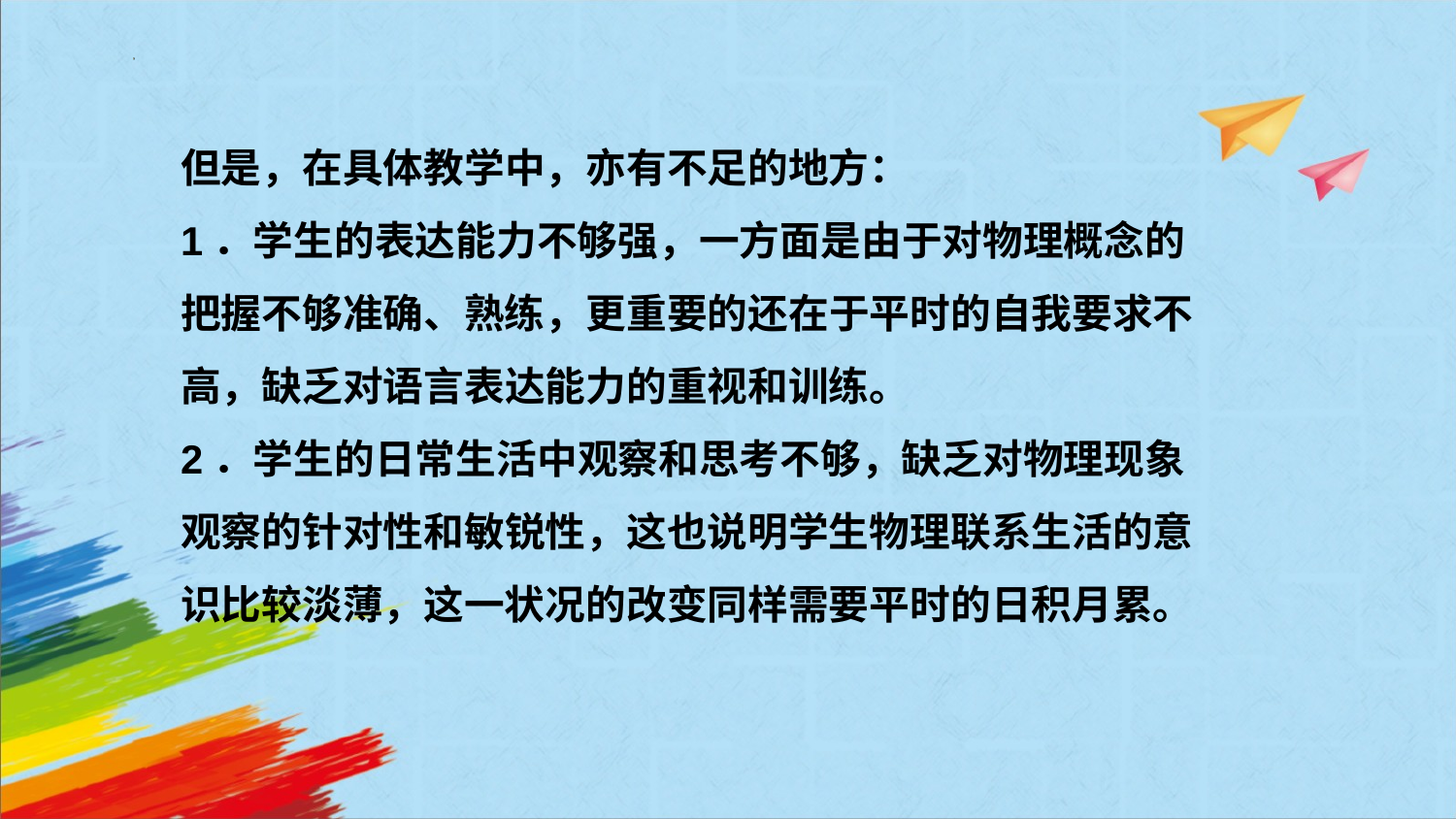

但是，在具体教学中，亦有不足的地方：
1．学生的表达能力不够强，一方面是由于对物理概念的把握不够准确、熟练，更重要的还在于平时的自我要求不高，缺乏对语言表达能力的重视和训练。
2．学生的日常生活中观察和思考不够，缺乏对物理现象观察的针对性和敏锐性，这也说明学生物理联系生活的意识比较淡薄，这一状况的改变同样需要平时的日积月累。